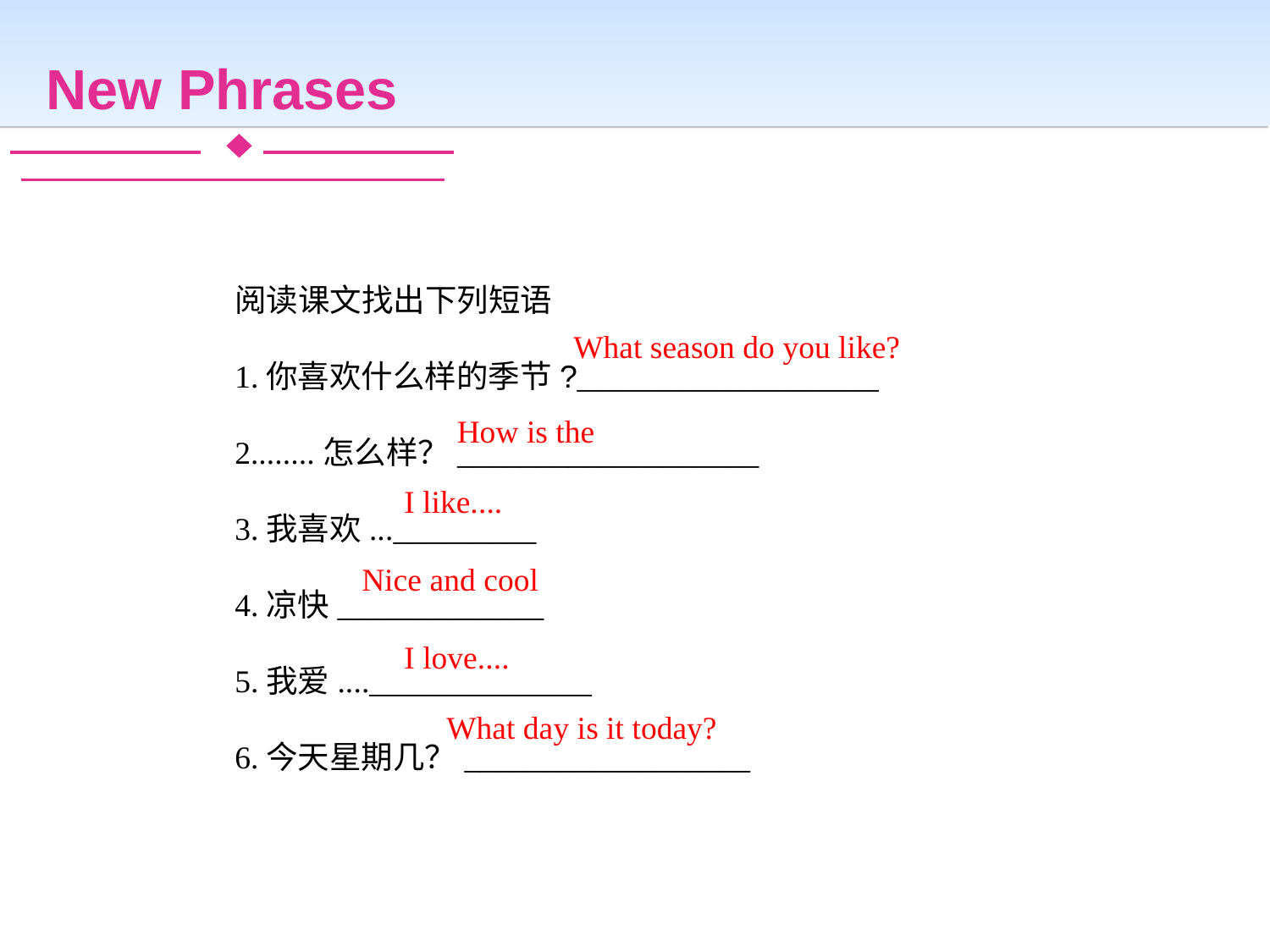

New Phrases

阅读课文找出下列短语
1.你喜欢什么样的季节?___________________
2........怎么样？___________________
3.我喜欢..._________
4.凉快_____________
5.我爱....______________
6.今天星期几？__________________
What season do you like?
How is the
I like....
Nice and cool
I love....
What day is it today?